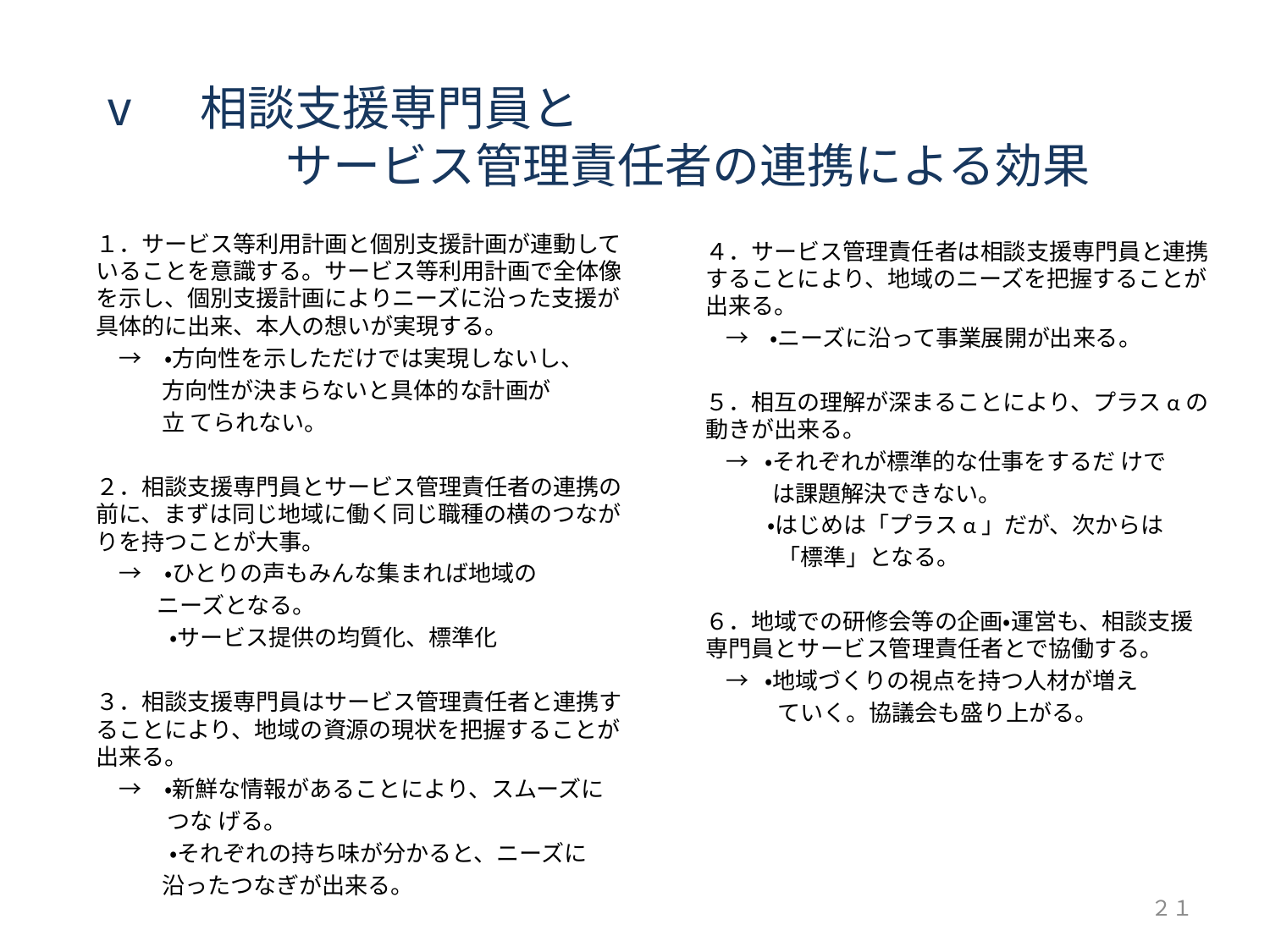

# ⅴ　相談支援専門員と 　　　　サービス管理責任者の連携による効果
１．サービス等利用計画と個別支援計画が連動していることを意識する。サービス等利用計画で全体像を示し、個別支援計画によりニーズに沿った支援が具体的に出来、本人の想いが実現する。
　→　・方向性を示しただけでは実現しないし、
            方向性が決まらないと具体的な計画が
            立 てられない。

２．相談支援専門員とサービス管理責任者の連携の前に、まずは同じ地域に働く同じ職種の横のつながりを持つことが大事。
　→　・ひとりの声もみんな集まれば地域の
           ニーズとなる。
　　　 ・サービス提供の均質化、標準化

３．相談支援専門員はサービス管理責任者と連携することにより、地域の資源の現状を把握することが出来る。
　→　・新鮮な情報があることにより、スムーズに
　　     つな げる。
　　 　・それぞれの持ち味が分かると、ニーズに
            沿ったつなぎが出来る。
４．サービス管理責任者は相談支援専門員と連携することにより、地域のニーズを把握することが出来る。
    →   ・ニーズに沿って事業展開が出来る。

５．相互の理解が深まることにより、プラスαの動きが出来る。
    →  ・それぞれが標準的な仕事をするだ けで
            は課題解決できない。
           ・はじめは「プラスα」だが、次からは
             「標準」となる。

６．地域での研修会等の企画・運営も、相談支援専門員とサービス管理責任者とで協働する。
    →  ・地域づくりの視点を持つ人材が増え
             ていく。協議会も盛り上がる。

２１